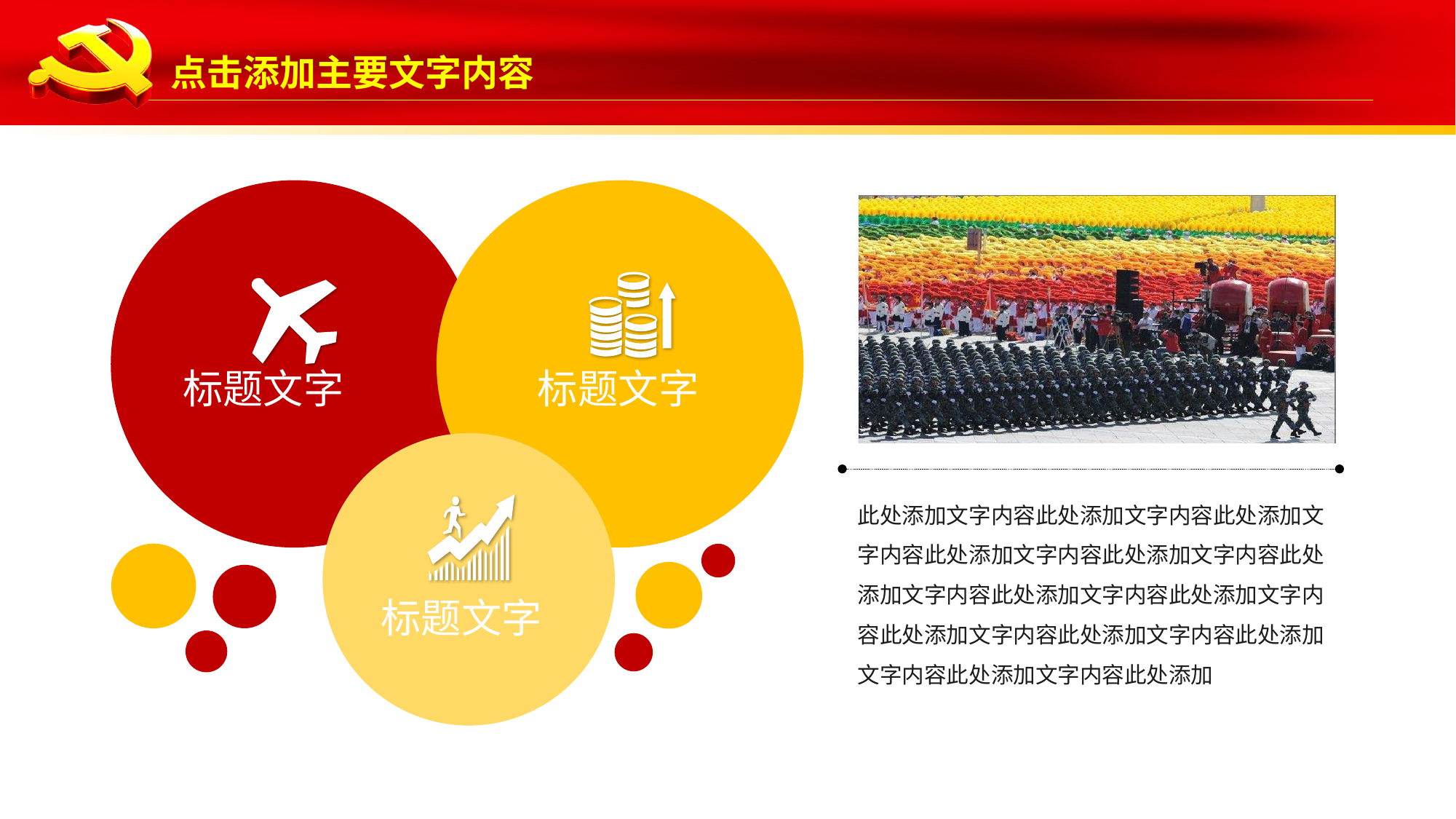

标题文字

标题文字

标题文字
此处添加文字内容此处添加文字内容此处添加文字内容此处添加文字内容此处添加文字内容此处添加文字内容此处添加文字内容此处添加文字内容此处添加文字内容此处添加文字内容此处添加文字内容此处添加文字内容此处添加